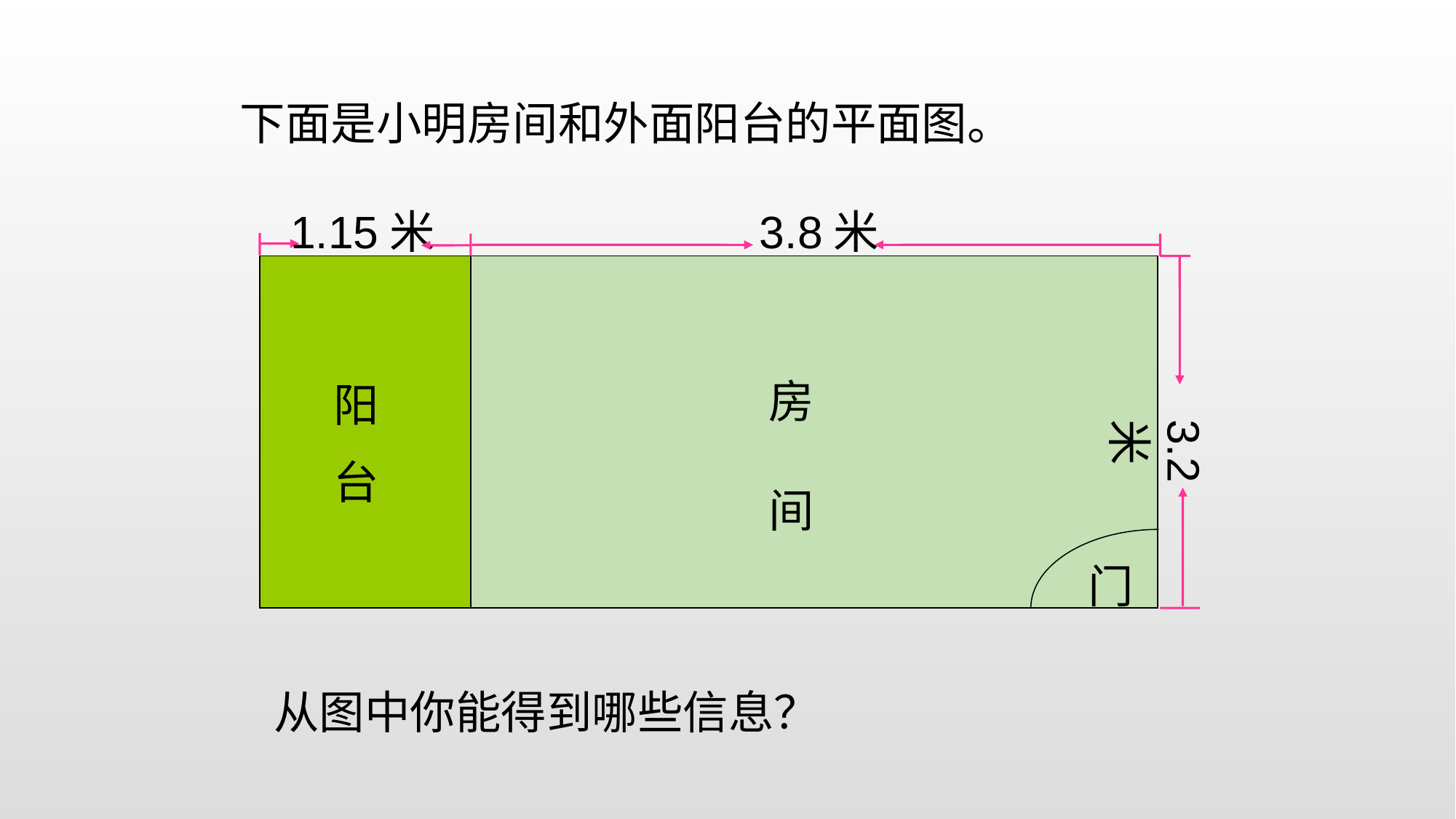

下面是小明房间和外面阳台的平面图。
1.15米
3.8米

房

间
阳
台
3.2米

门
从图中你能得到哪些信息？